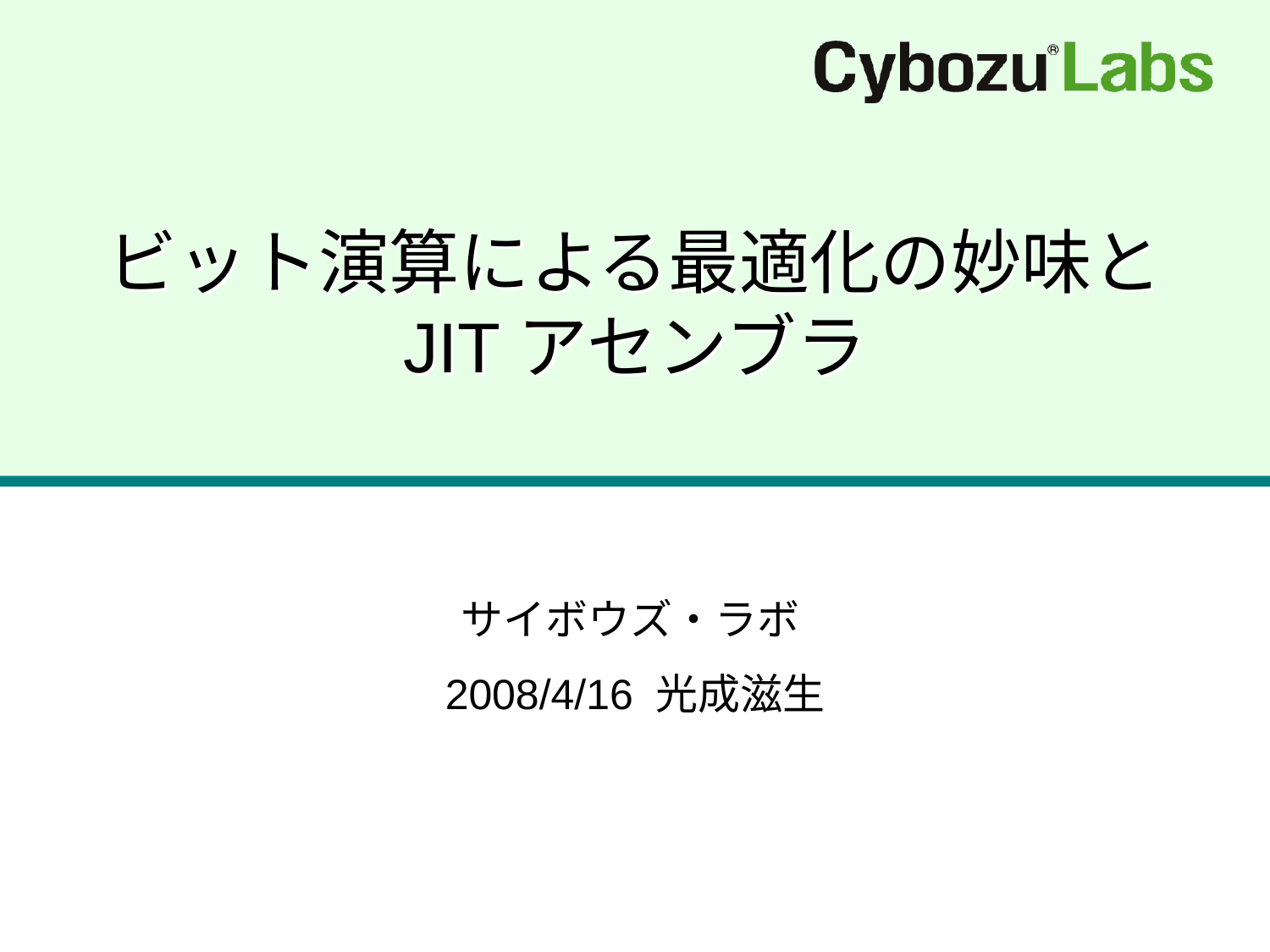

# ビット演算による最適化の妙味と JITアセンブラ
サイボウズ・ラボ
2008/4/16 光成滋生